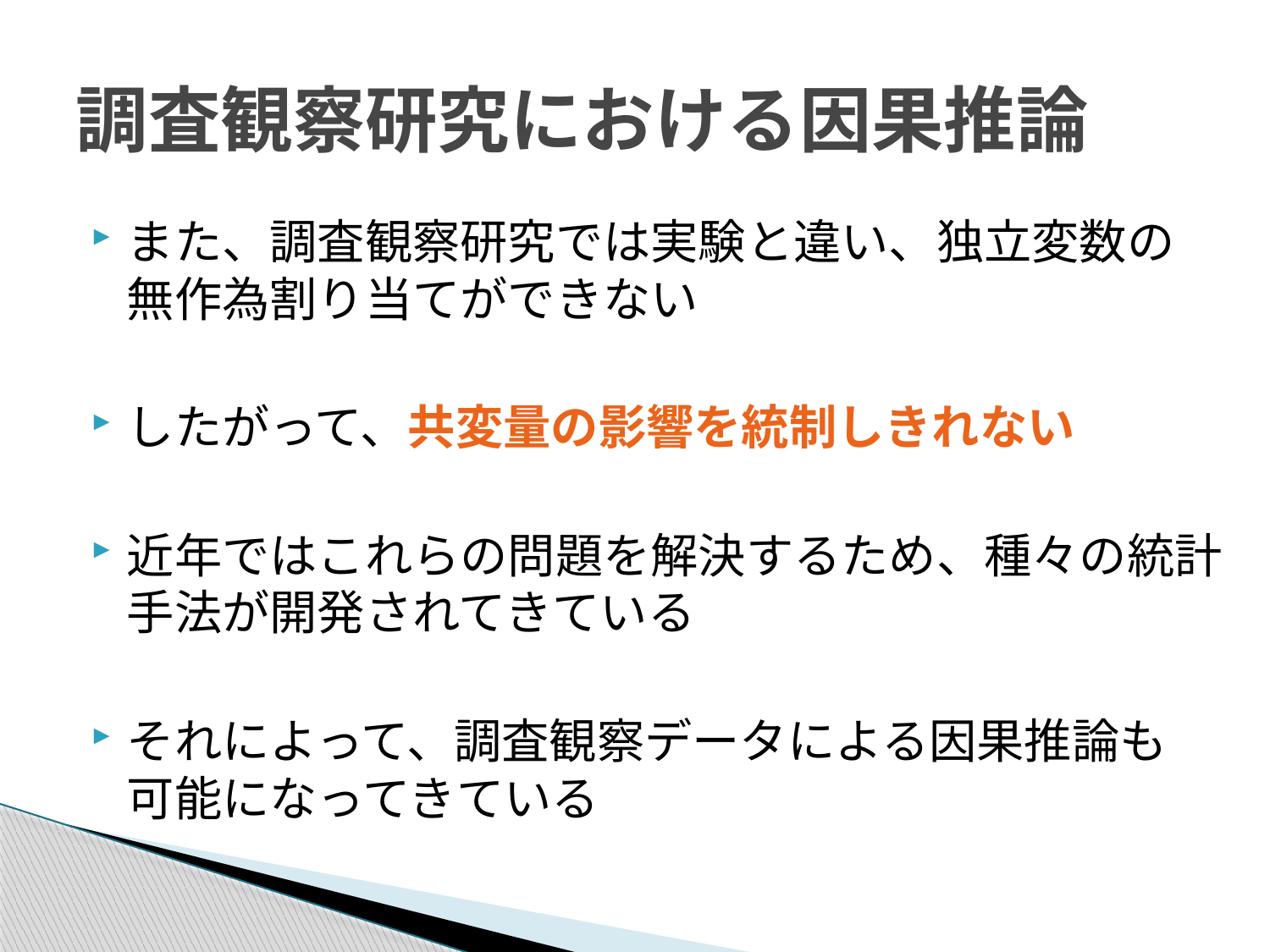

# 調査観察研究における因果推論
また、調査観察研究では実験と違い、独立変数の　無作為割り当てができない

したがって、共変量の影響を統制しきれない

近年ではこれらの問題を解決するため、種々の統計手法が開発されてきている

それによって、調査観察データによる因果推論も　可能になってきている